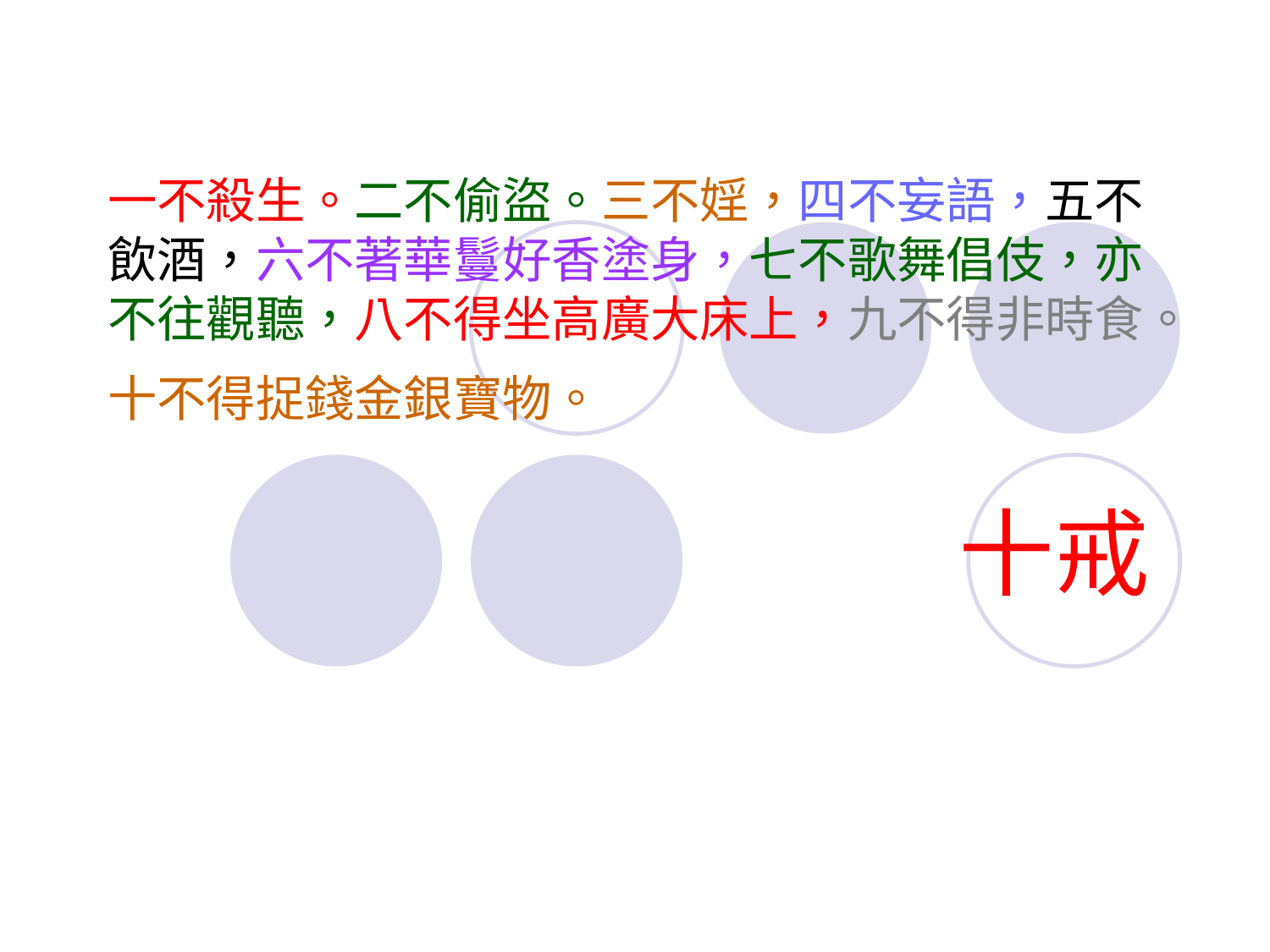

# 一不殺生。二不偷盜。三不婬，四不妄語，五不飲酒，六不著華鬘好香塗身，七不歌舞倡伎，亦不往觀聽，八不得坐高廣大床上，九不得非時食。十不得捉錢金銀寶物。
十戒